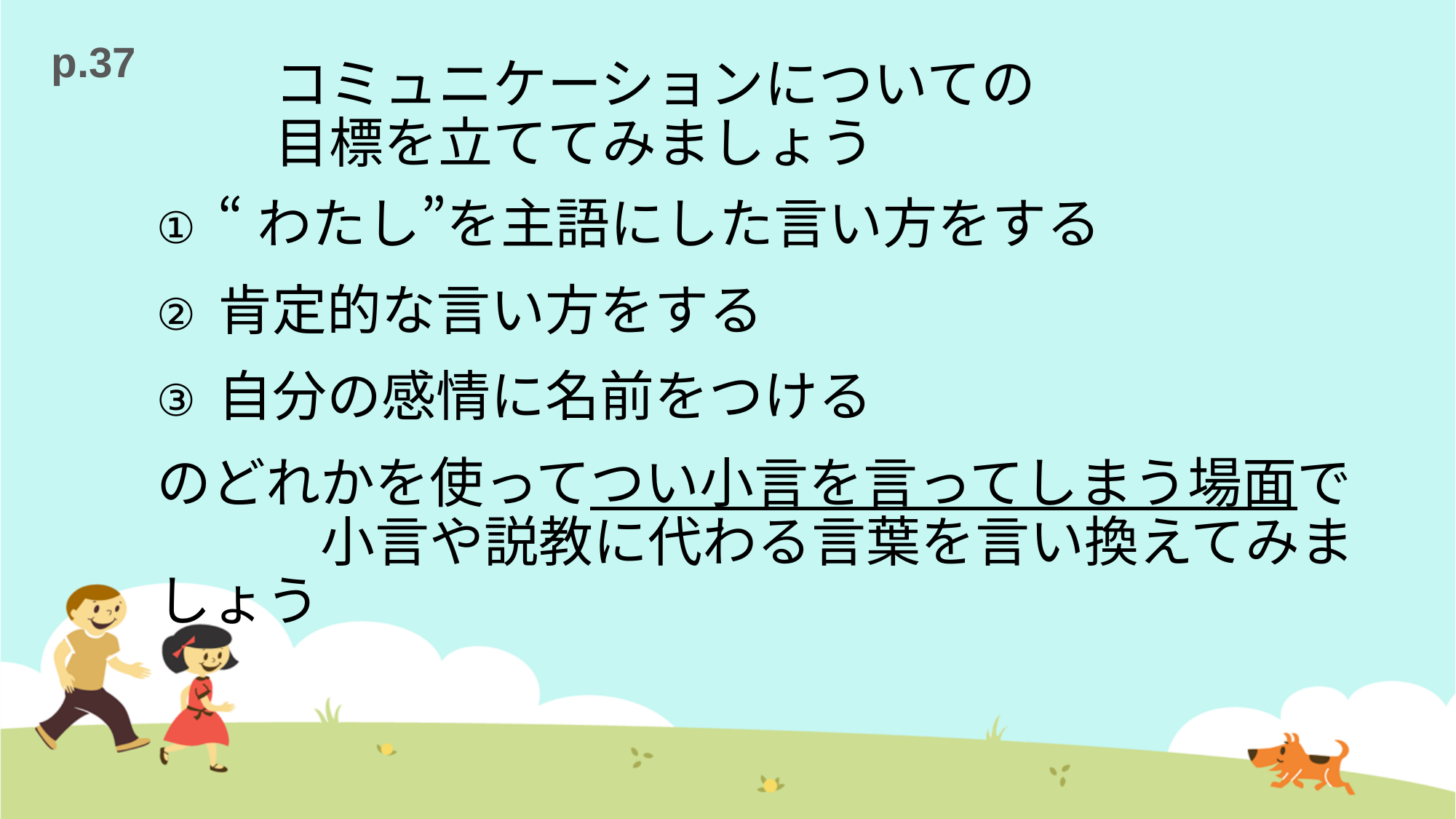

p.37
# コミュニケーションについての 目標を立ててみましょう
“わたし”を主語にした言い方をする
肯定的な言い方をする
自分の感情に名前をつける
のどれかを使ってつい小言を言ってしまう場面で　　　小言や説教に代わる言葉を言い換えてみましょう